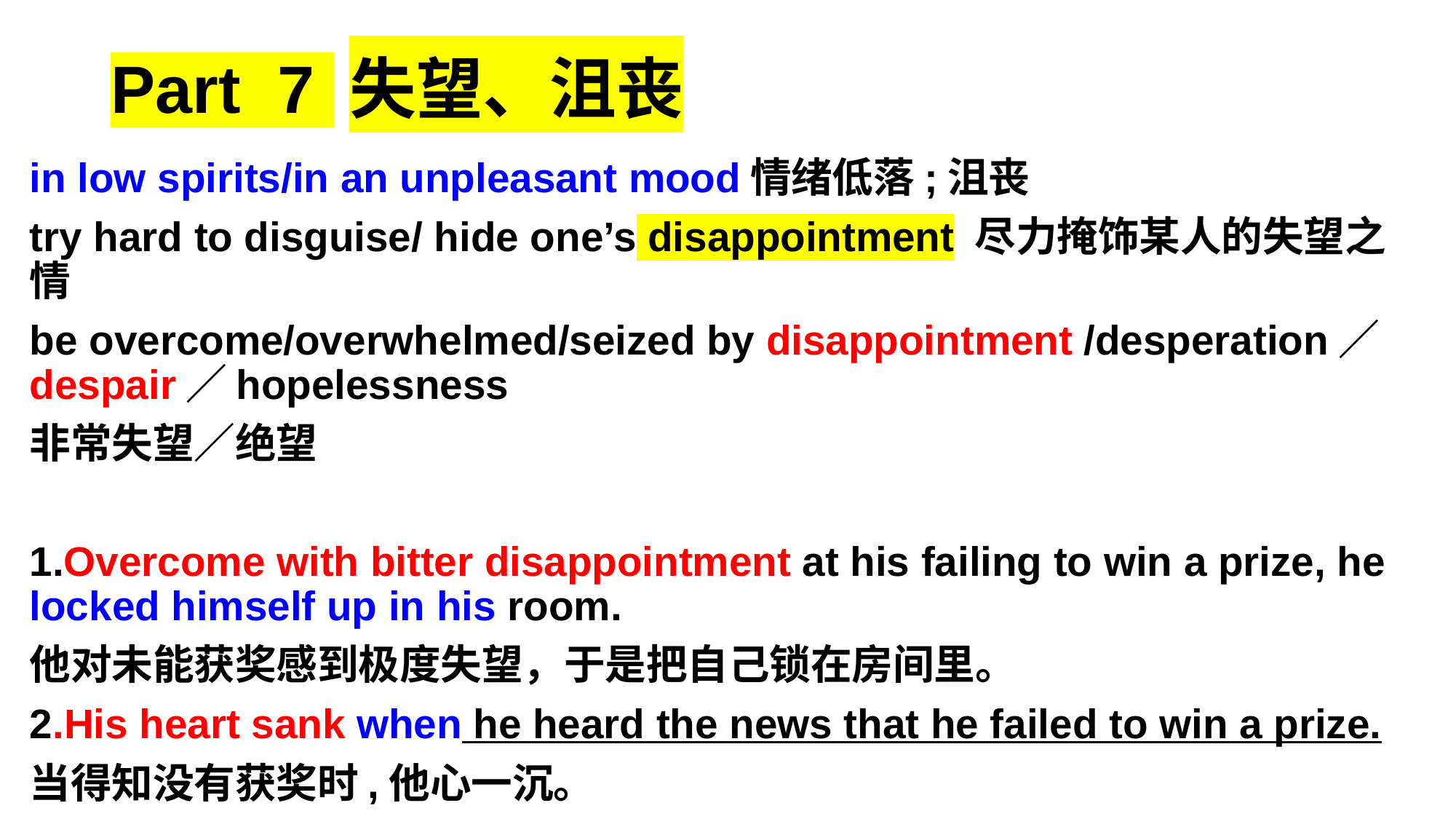

# Part  7 失望、沮丧
in low spirits/in an unpleasant mood情绪低落;沮丧
try hard to disguise/ hide one’s disappointment 尽力掩饰某人的失望之情
be overcome/overwhelmed/seized by disappointment /desperation／despair／hopelessness
非常失望／绝望

1.Overcome with bitter disappointment at his failing to win a prize, he locked himself up in his room.
他对未能获奖感到极度失望，于是把自己锁在房间里。
2.His heart sank when he heard the news that he failed to win a prize.
当得知没有获奖时,他心一沉。